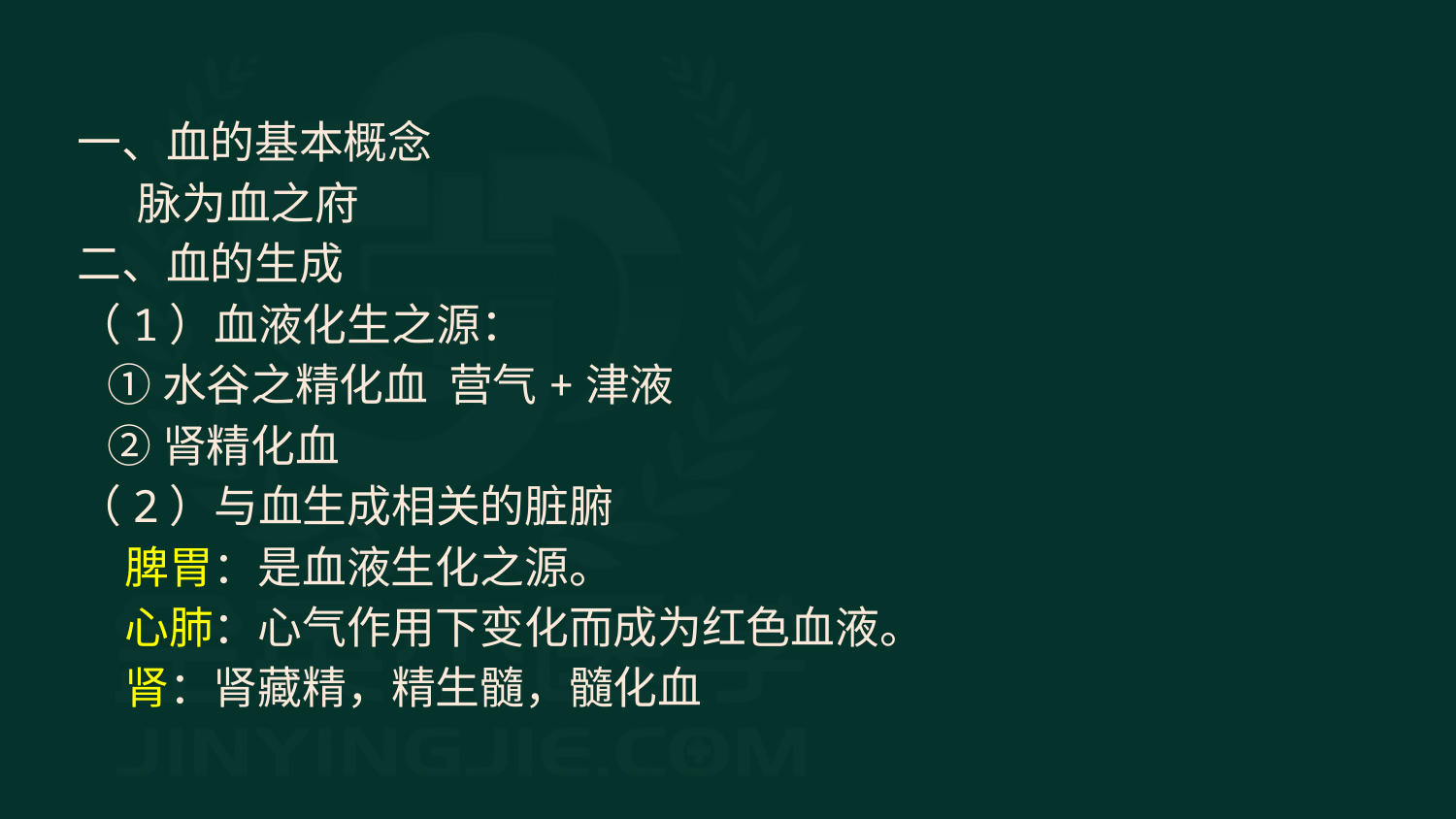

一、血的基本概念
     脉为血之府
二、血的生成
（1）血液化生之源：
   ①水谷之精化血  营气+津液
   ②肾精化血
（2）与血生成相关的脏腑
脾胃：是血液生化之源。
心肺：心气作用下变化而成为红色血液。
肾：肾藏精，精生髓，髓化血